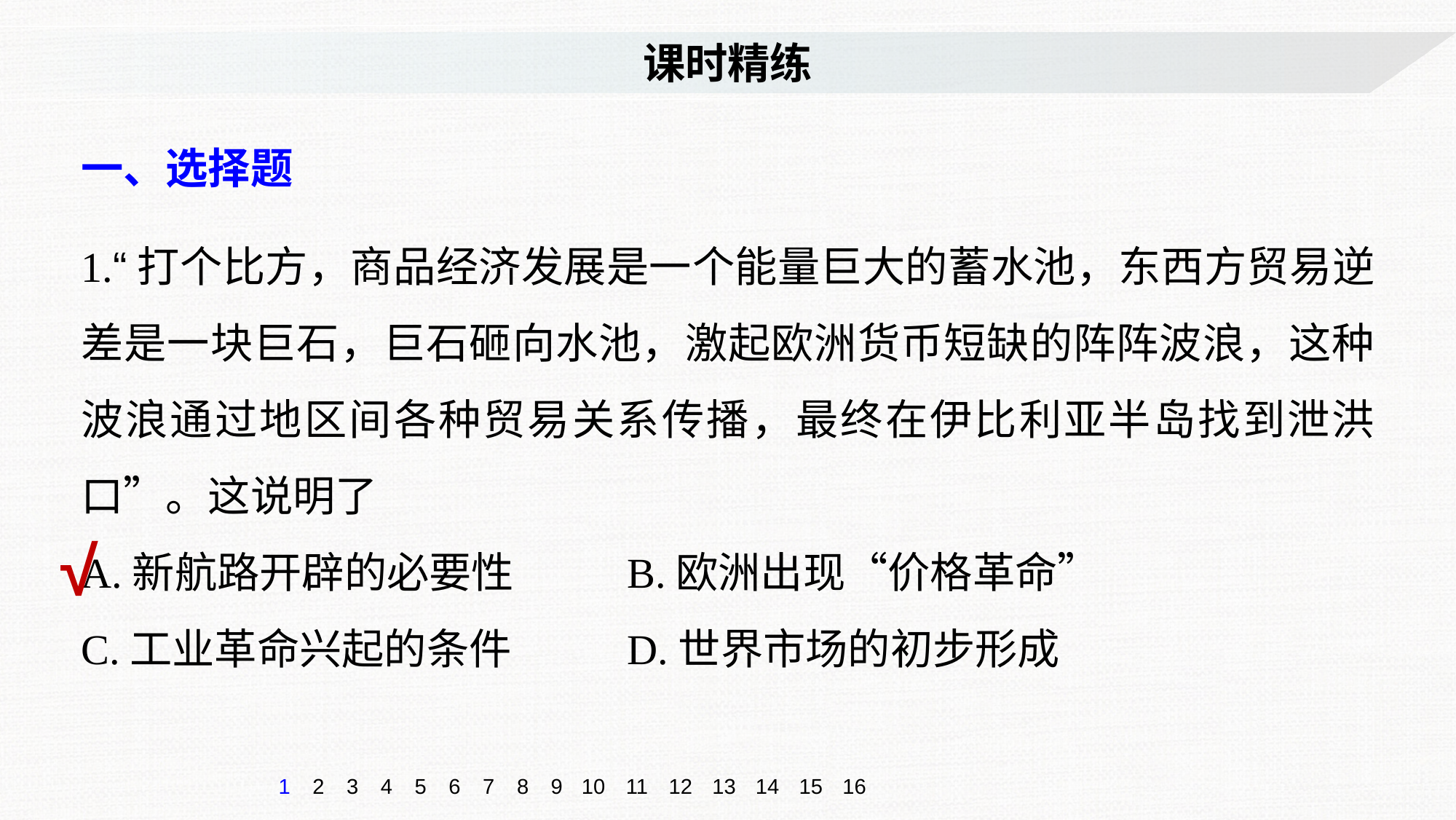

课时精练

一、选择题
1.“打个比方，商品经济发展是一个能量巨大的蓄水池，东西方贸易逆差是一块巨石，巨石砸向水池，激起欧洲货币短缺的阵阵波浪，这种波浪通过地区间各种贸易关系传播，最终在伊比利亚半岛找到泄洪口”。这说明了
A.新航路开辟的必要性  	B.欧洲出现“价格革命”
C.工业革命兴起的条件  	D.世界市场的初步形成
√
1
2
3
4
5
6
7
8
9
10
11
12
13
14
15
16